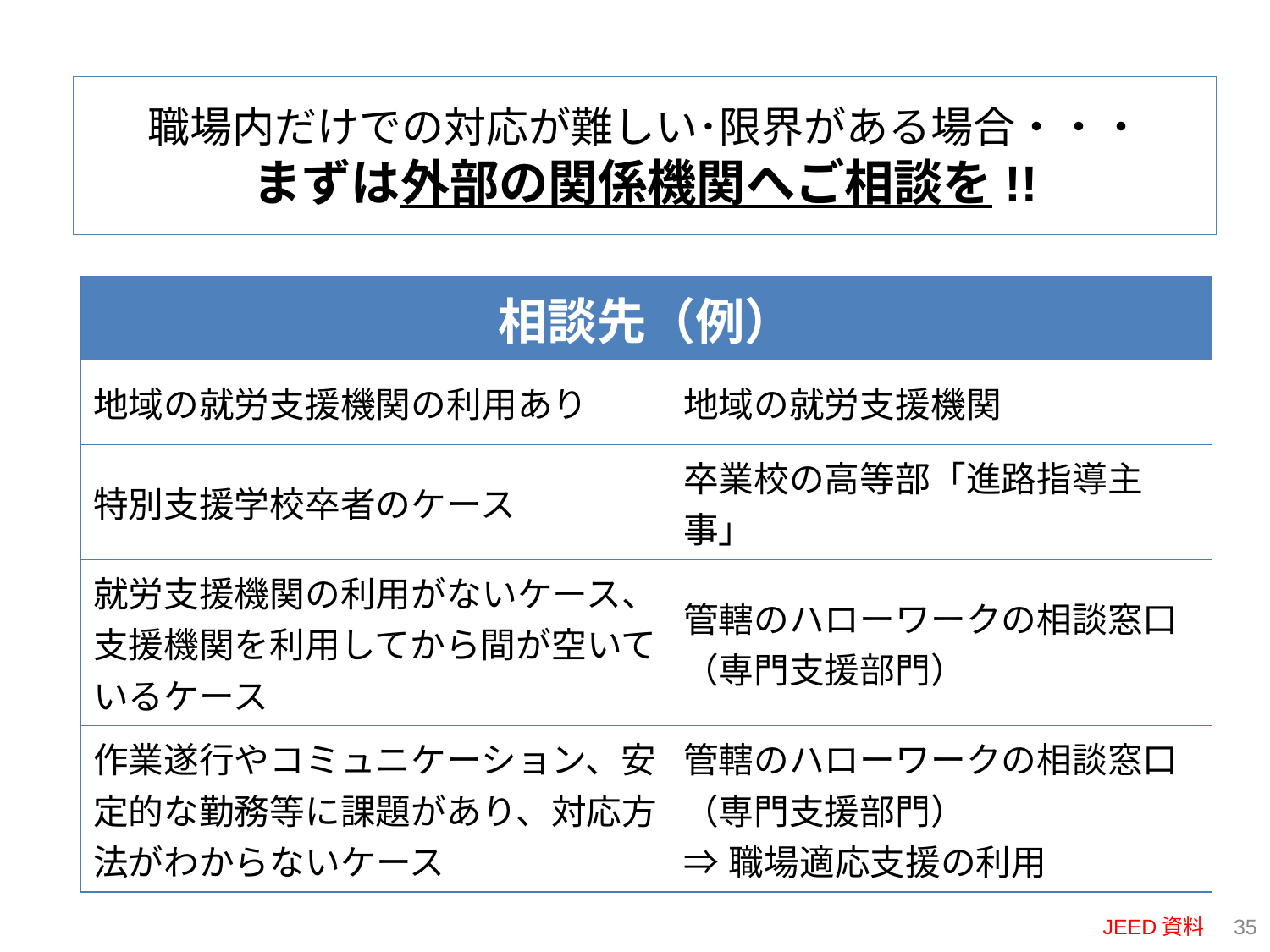

# 職場内だけでの対応が難しい･限界がある場合・・・ まずは外部の関係機関へご相談を!!
| 相談先（例） |  |
| --- | --- |
| 地域の就労支援機関の利用あり | 地域の就労支援機関 |
| 特別支援学校卒者のケース | 卒業校の高等部「進路指導主事」 |
| 就労支援機関の利用がないケース、支援機関を利用してから間が空いているケース | 管轄のハローワークの相談窓口（専門支援部門） |
| 作業遂行やコミュニケーション、安定的な勤務等に課題があり、対応方法がわからないケース | 管轄のハローワークの相談窓口（専門支援部門） ⇒職場適応支援の利用 |
JEED資料
35